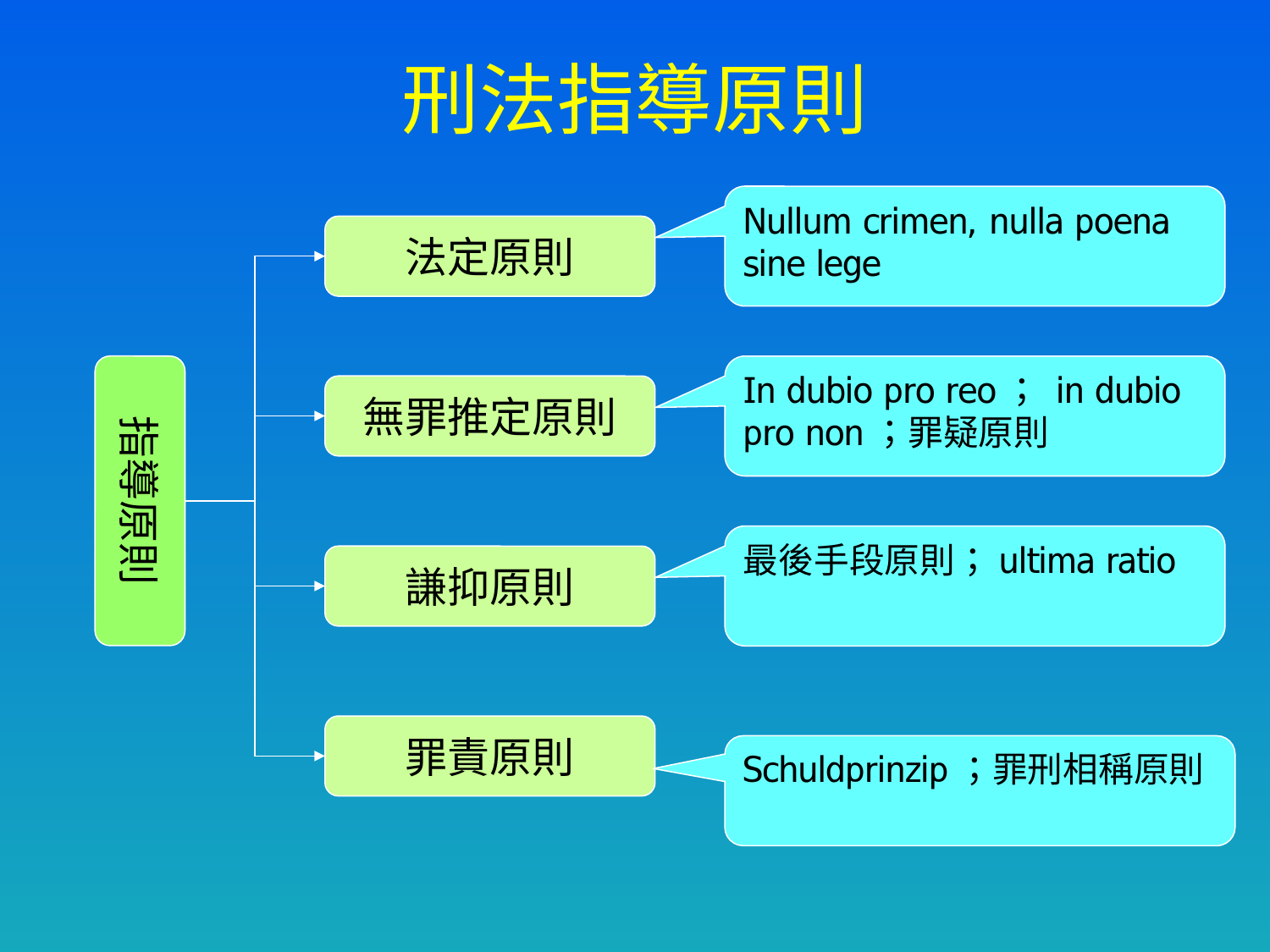

# 刑法指導原則
Nullum crimen, nulla poena sine lege
法定原則
指導原則
In dubio pro reo； in dubio pro non；罪疑原則
無罪推定原則
最後手段原則；ultima ratio
謙抑原則
罪責原則
Schuldprinzip；罪刑相稱原則